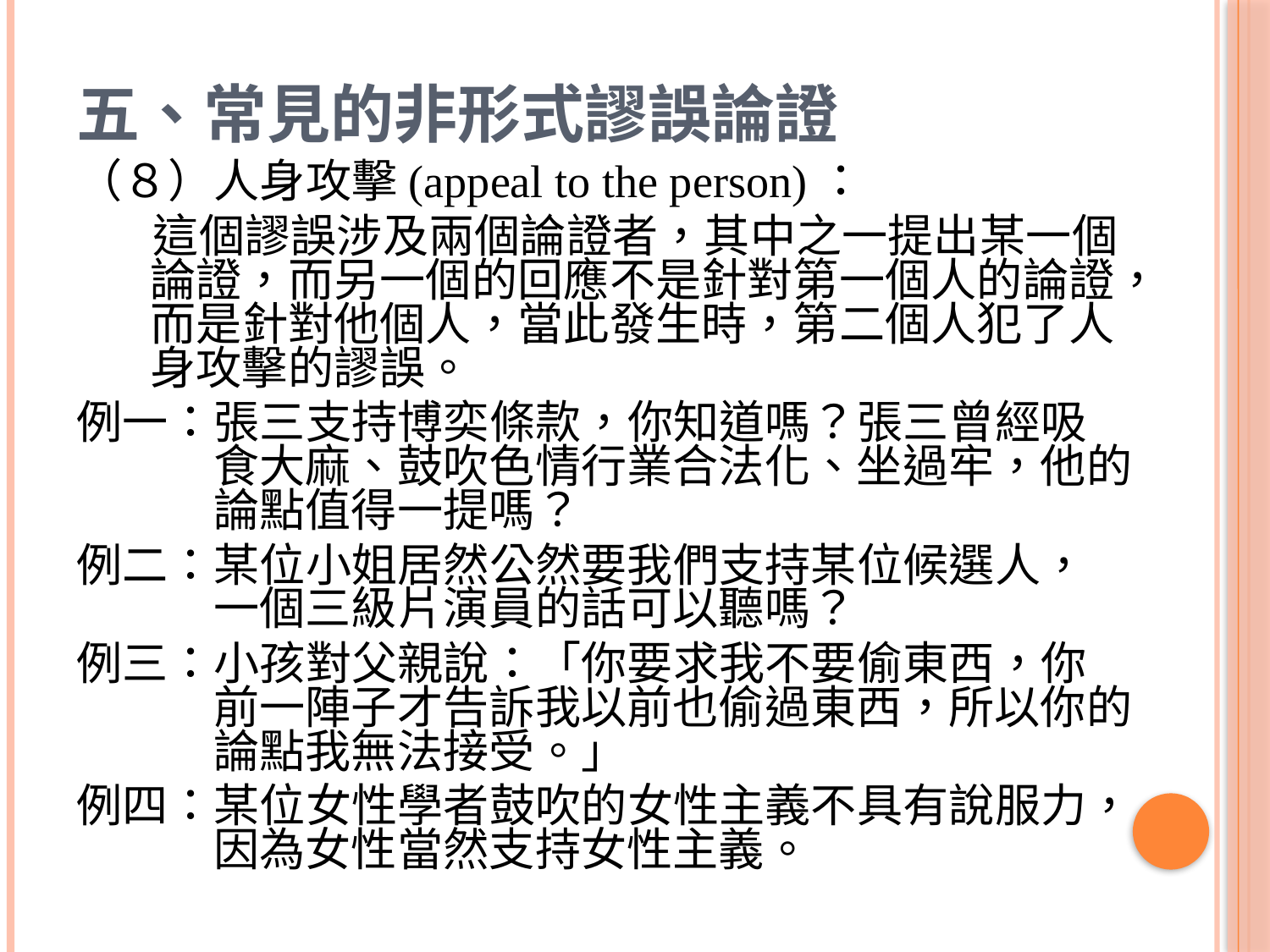

# 五、常見的非形式謬誤論證
（８）人身攻擊(appeal to the person)：
　   這個謬誤涉及兩個論證者，其中之一提出某一個論證，而另一個的回應不是針對第一個人的論證，而是針對他個人，當此發生時，第二個人犯了人身攻擊的謬誤。
例一：張三支持博奕條款，你知道嗎？張三曾經吸食大麻、鼓吹色情行業合法化、坐過牢，他的論點值得一提嗎？
例二：某位小姐居然公然要我們支持某位候選人，一個三級片演員的話可以聽嗎？
例三：小孩對父親說：「你要求我不要偷東西，你前一陣子才告訴我以前也偷過東西，所以你的論點我無法接受。」
例四：某位女性學者鼓吹的女性主義不具有說服力，因為女性當然支持女性主義。